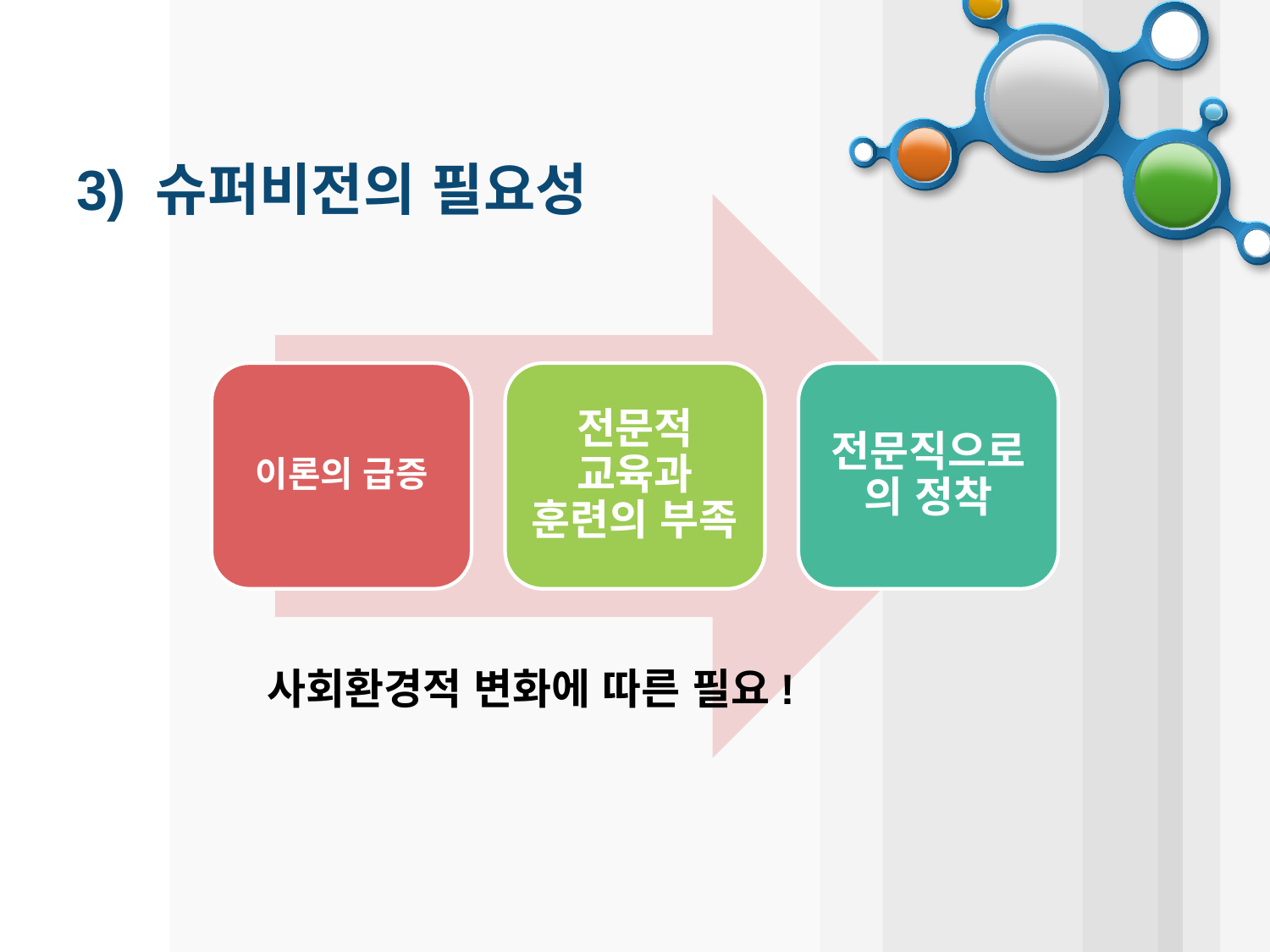

3) 슈퍼비전의 필요성
이론의 급증
전문적 교육과 훈련의 부족
전문직으로의 정착
사회환경적 변화에 따른 필요!